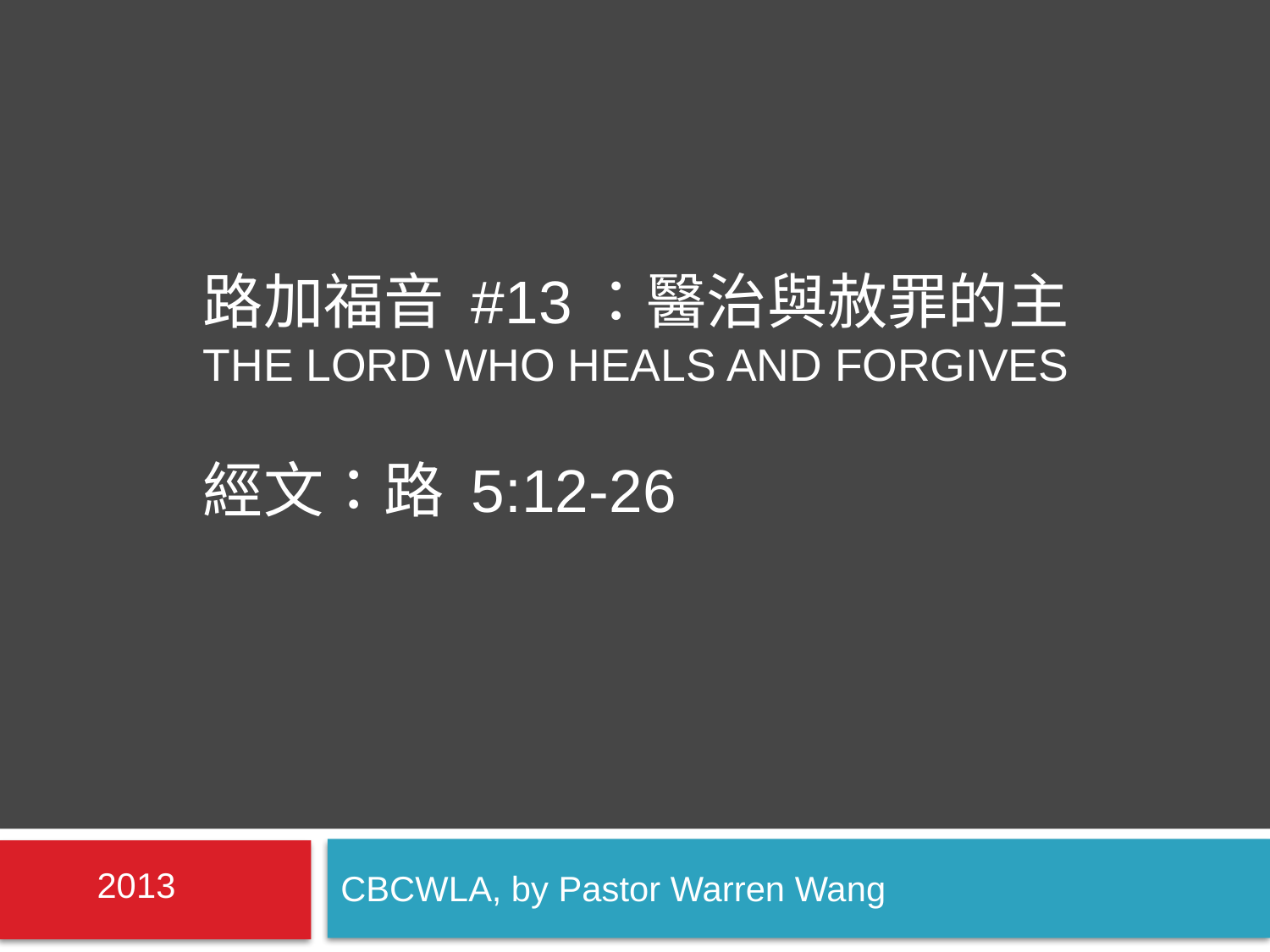

# 路加福音 #13：醫治與赦罪的主 the lord who heals and forgives 經文：路 5:12-26
CBCWLA, by Pastor Warren Wang
2013